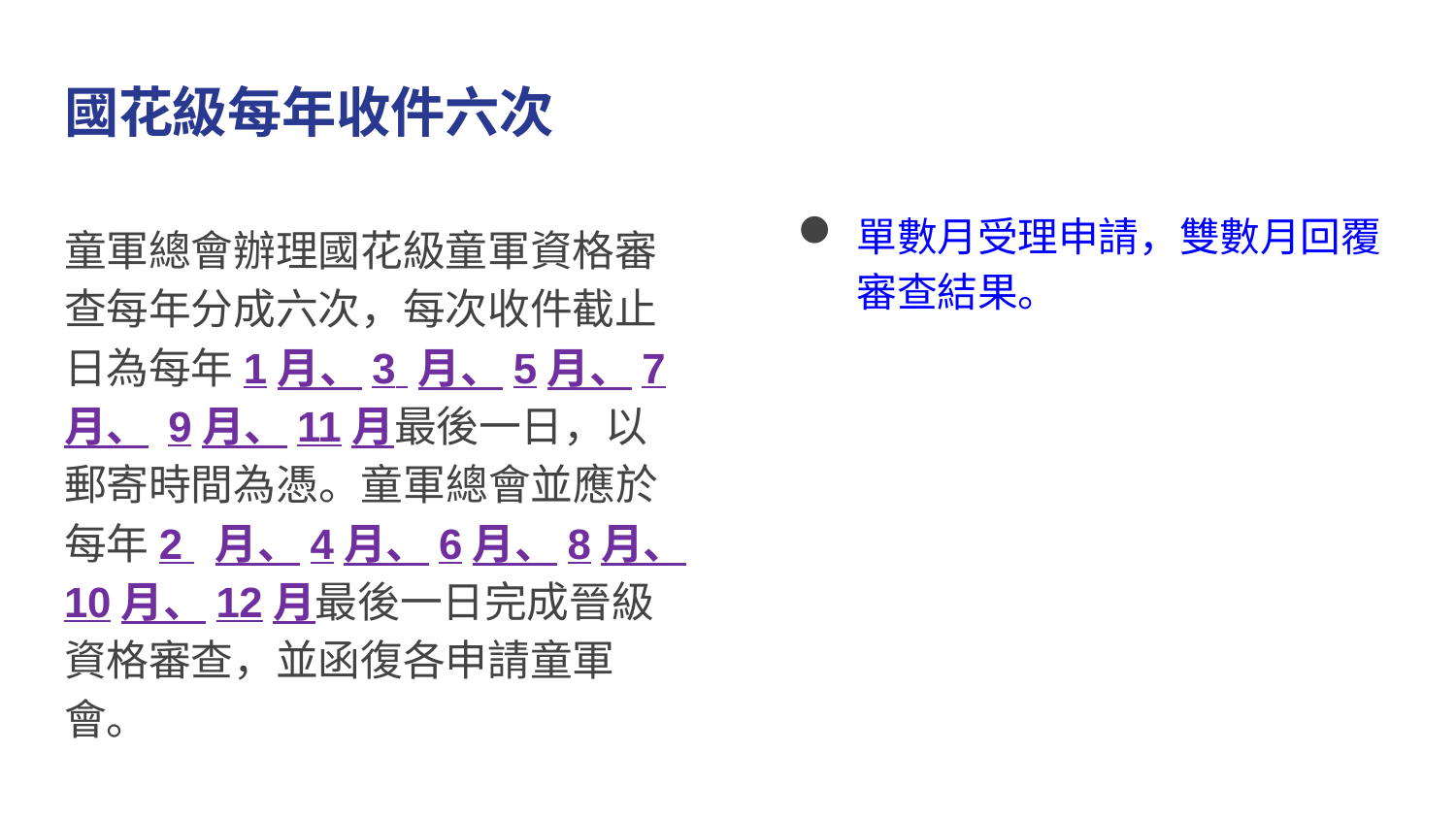

# 國花級每年收件六次
單數月受理申請，雙數月回覆審查結果。
童軍總會辦理國花級童軍資格審查每年分成六次，每次收件截止日為每年1月、3 月、5月、7月、 9月、11月最後一日，以郵寄時間為憑。童軍總會並應於每年2 月、4月、6月、8月、10月、12月最後一日完成晉級資格審查，並函復各申請童軍會。